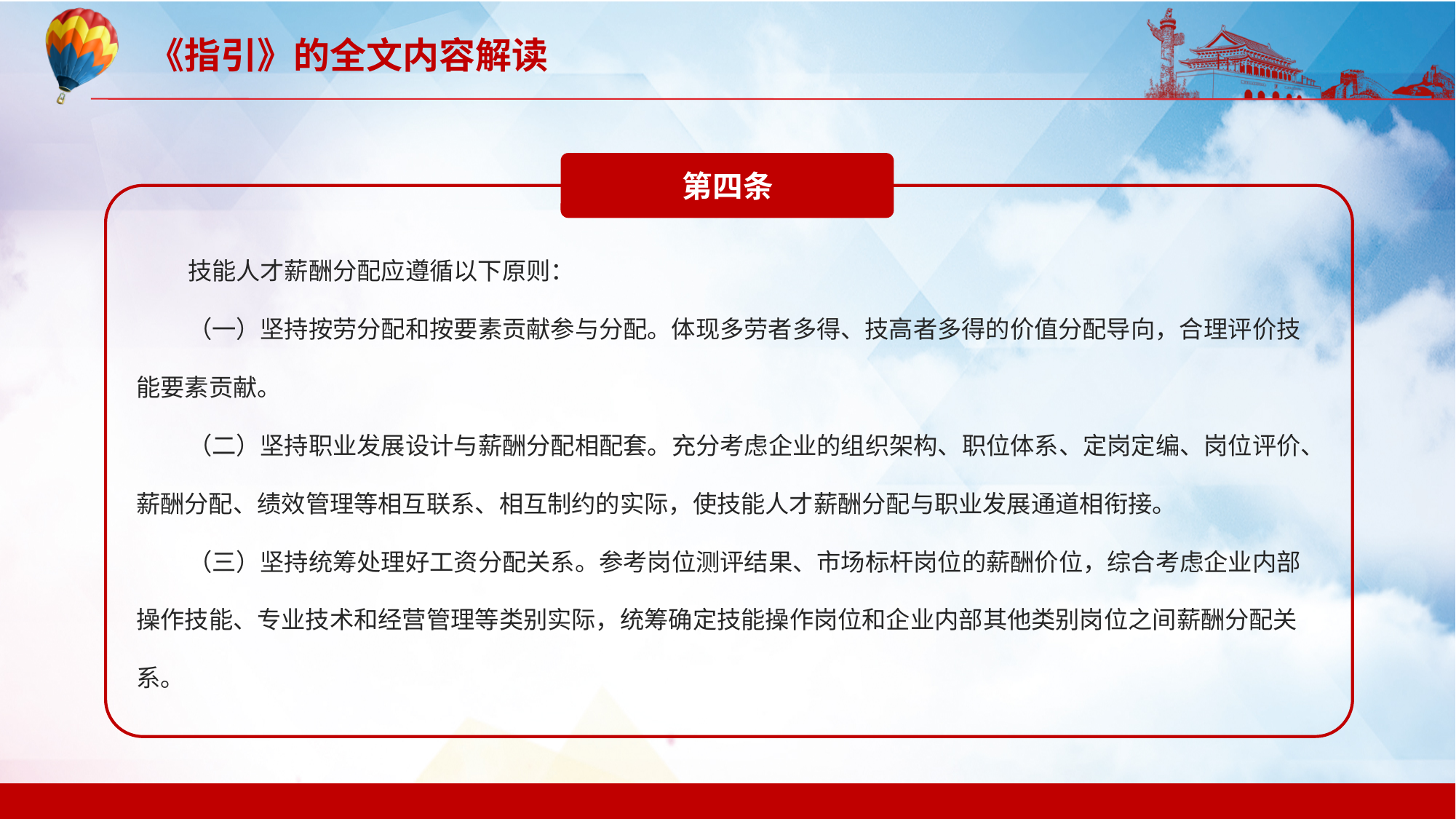

第四条

技能人才薪酬分配应遵循以下原则：
（一）坚持按劳分配和按要素贡献参与分配。体现多劳者多得、技高者多得的价值分配导向，合理评价技能要素贡献。
（二）坚持职业发展设计与薪酬分配相配套。充分考虑企业的组织架构、职位体系、定岗定编、岗位评价、薪酬分配、绩效管理等相互联系、相互制约的实际，使技能人才薪酬分配与职业发展通道相衔接。
（三）坚持统筹处理好工资分配关系。参考岗位测评结果、市场标杆岗位的薪酬价位，综合考虑企业内部操作技能、专业技术和经营管理等类别实际，统筹确定技能操作岗位和企业内部其他类别岗位之间薪酬分配关系。